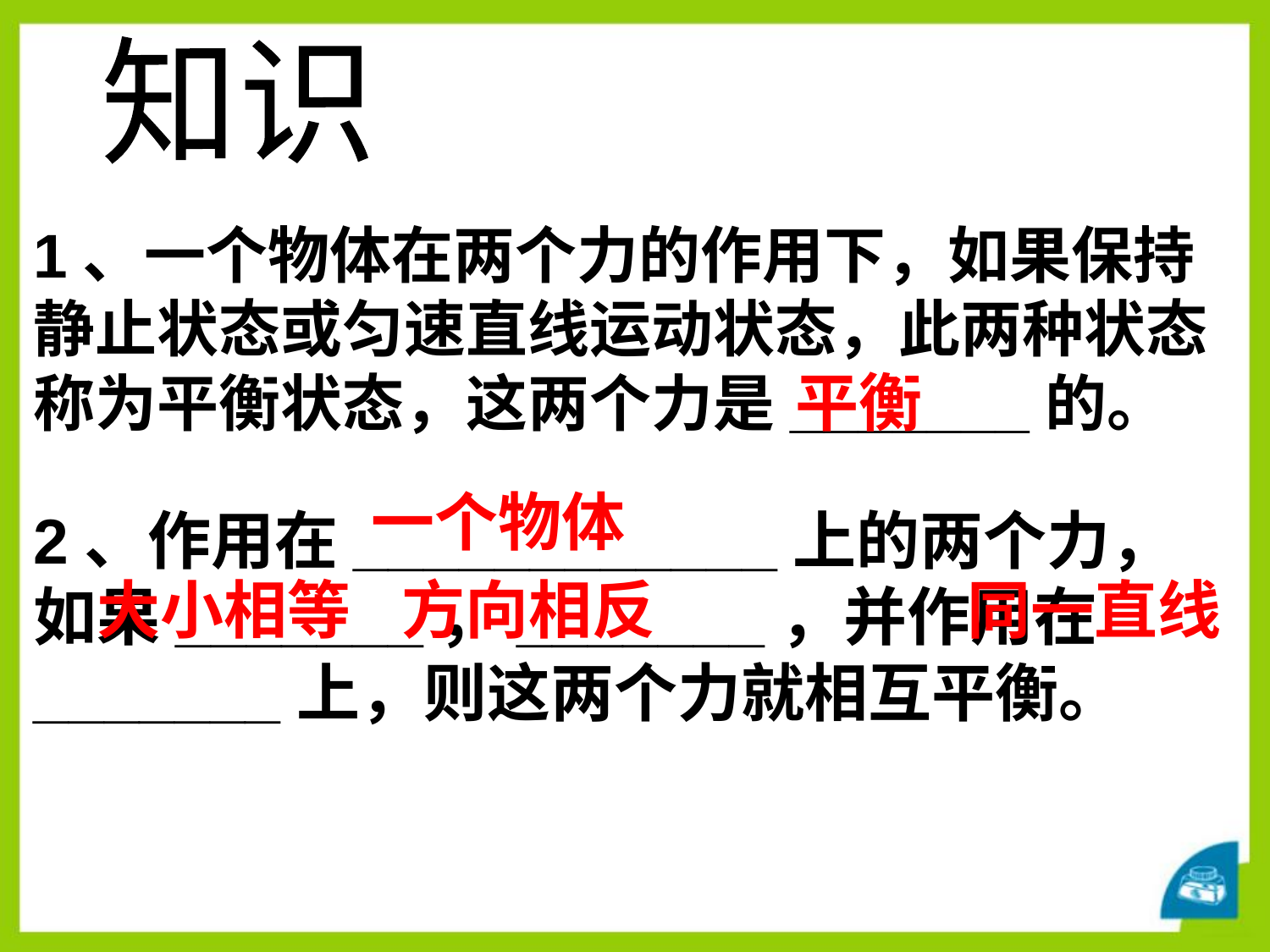

知识
1、一个物体在两个力的作用下，如果保持静止状态或匀速直线运动状态，此两种状态称为平衡状态，这两个力是_______的。
平衡
一个物体
2、作用在____________上的两个力，如果_______，_______，并作用在_______上，则这两个力就相互平衡。
大小相等
方向相反
同一直线